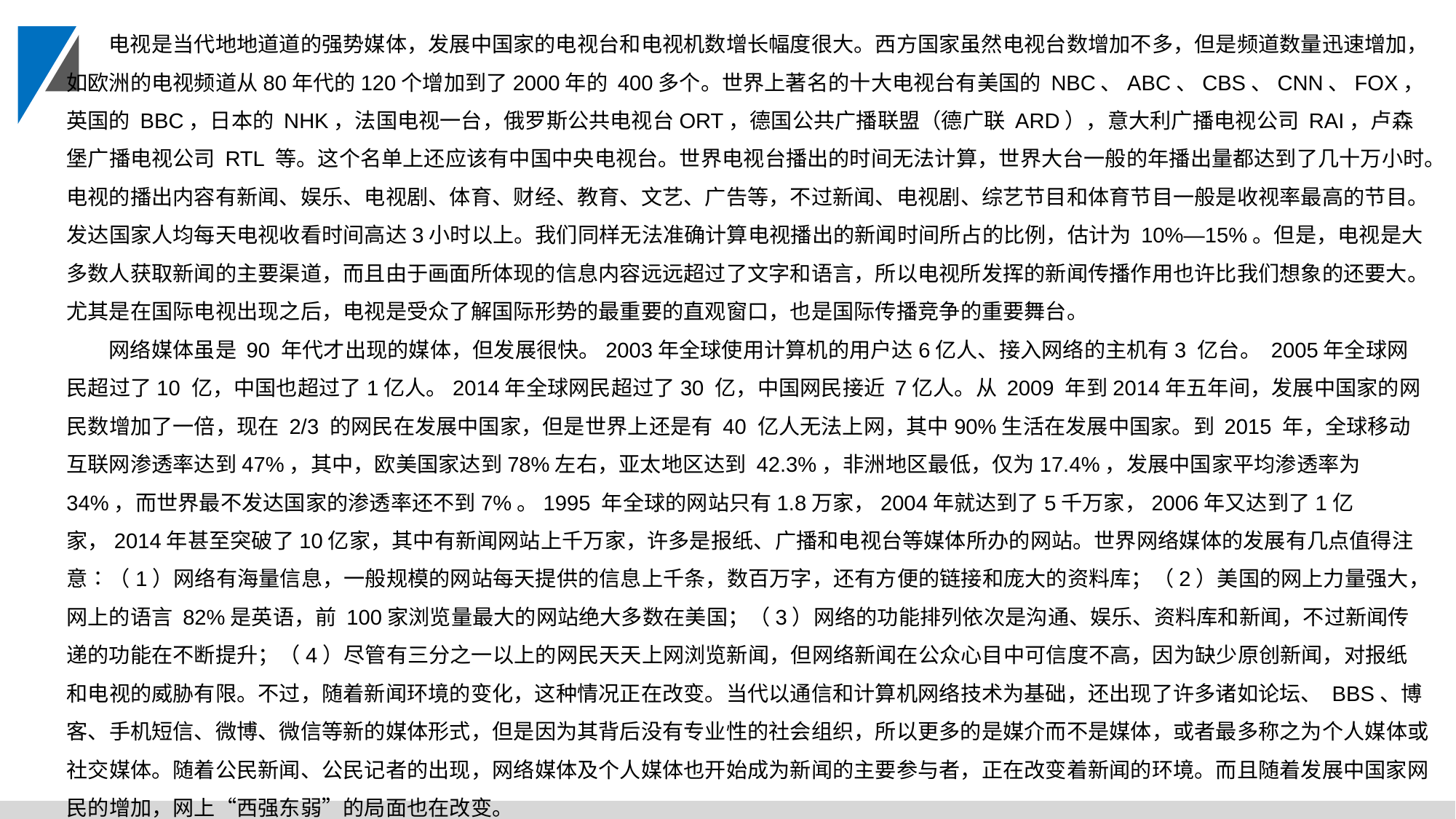

电视是当代地地道道的强势媒体，发展中国家的电视台和电视机数增长幅度很大。西方国家虽然电视台数增加不多，但是频道数量迅速增加，如欧洲的电视频道从80年代的120个增加到了2000年的 400多个。世界上著名的十大电视台有美国的 NBC、ABC、CBS、CNN、FOX，英国的 BBC，日本的 NHK，法国电视一台，俄罗斯公共电视台ORT，德国公共广播联盟（德广联 ARD），意大利广播电视公司 RAI，卢森堡广播电视公司 RTL 等。这个名单上还应该有中国中央电视台。世界电视台播出的时间无法计算，世界大台一般的年播出量都达到了几十万小时。电视的播出内容有新闻、娱乐、电视剧、体育、财经、教育、文艺、广告等，不过新闻、电视剧、综艺节目和体育节目一般是收视率最高的节目。发达国家人均每天电视收看时间高达3小时以上。我们同样无法准确计算电视播出的新闻时间所占的比例，估计为 10%—15%。但是，电视是大多数人获取新闻的主要渠道，而且由于画面所体现的信息内容远远超过了文字和语言，所以电视所发挥的新闻传播作用也许比我们想象的还要大。尤其是在国际电视出现之后，电视是受众了解国际形势的最重要的直观窗口，也是国际传播竞争的重要舞台。
网络媒体虽是 90 年代才出现的媒体，但发展很快。2003年全球使用计算机的用户达6亿人、接入网络的主机有3 亿台。 2005年全球网民超过了10 亿，中国也超过了1亿人。2014年全球网民超过了30 亿，中国网民接近 7亿人。从 2009 年到2014年五年间，发展中国家的网民数增加了一倍，现在 2/3 的网民在发展中国家，但是世界上还是有 40 亿人无法上网，其中90%生活在发展中国家。到 2015 年，全球移动互联网渗透率达到47%，其中，欧美国家达到78%左右，亚太地区达到 42.3%，非洲地区最低，仅为17.4%，发展中国家平均渗透率为34%，而世界最不发达国家的渗透率还不到7%。1995 年全球的网站只有1.8万家，2004年就达到了5千万家，2006年又达到了1亿家，2014年甚至突破了10亿家，其中有新闻网站上千万家，许多是报纸、广播和电视台等媒体所办的网站。世界网络媒体的发展有几点值得注意∶（1）网络有海量信息，一般规模的网站每天提供的信息上千条，数百万字，还有方便的链接和庞大的资料库；（2）美国的网上力量强大，网上的语言 82%是英语，前 100家浏览量最大的网站绝大多数在美国；（3）网络的功能排列依次是沟通、娱乐、资料库和新闻，不过新闻传递的功能在不断提升；（4）尽管有三分之一以上的网民天天上网浏览新闻，但网络新闻在公众心目中可信度不高，因为缺少原创新闻，对报纸和电视的威胁有限。不过，随着新闻环境的变化，这种情况正在改变。当代以通信和计算机网络技术为基础，还出现了许多诸如论坛、 BBS、博客、手机短信、微博、微信等新的媒体形式，但是因为其背后没有专业性的社会组织，所以更多的是媒介而不是媒体，或者最多称之为个人媒体或社交媒体。随着公民新闻、公民记者的出现，网络媒体及个人媒体也开始成为新闻的主要参与者，正在改变着新闻的环境。而且随着发展中国家网民的增加，网上“西强东弱”的局面也在改变。